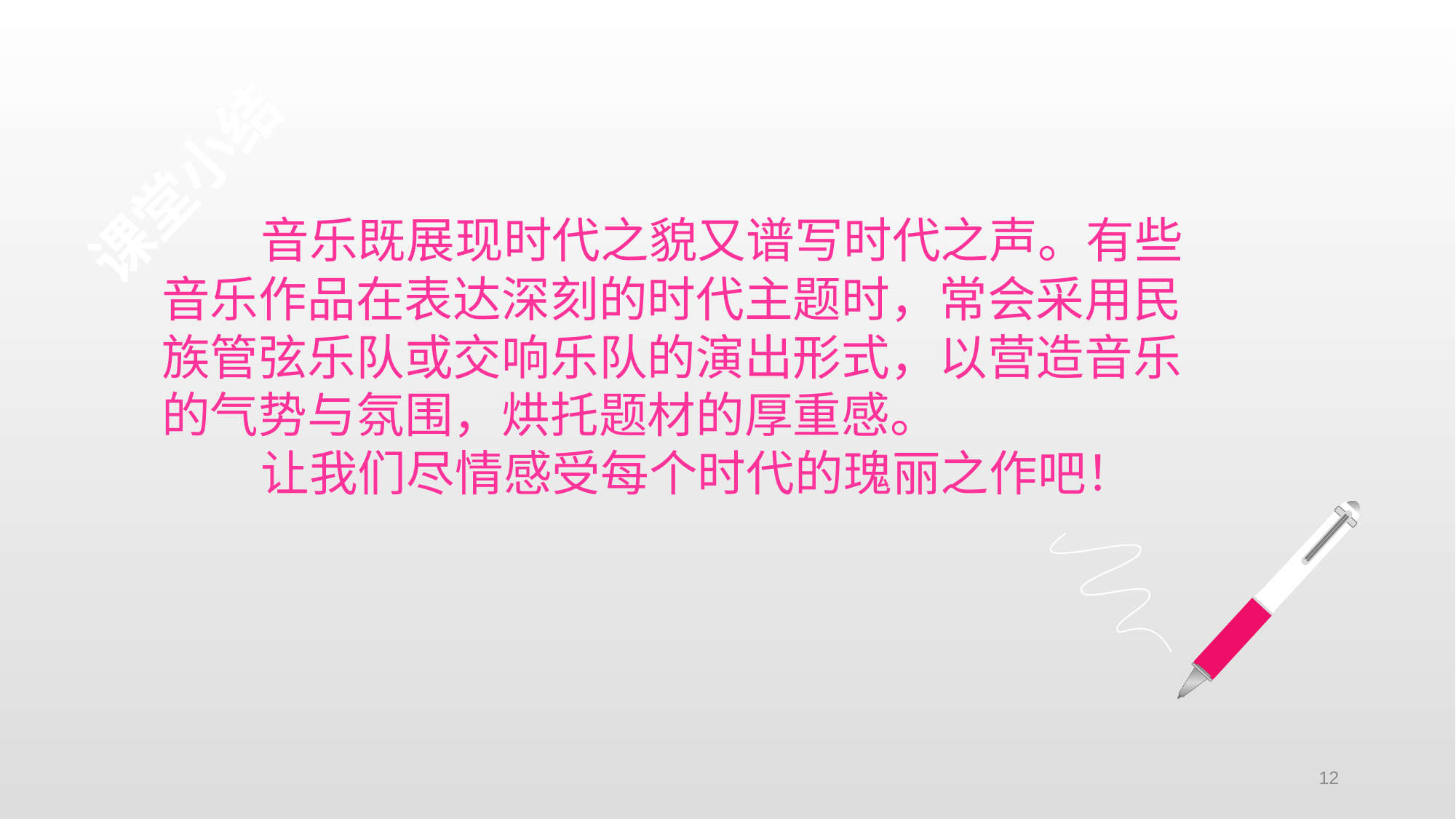

课堂小结
        音乐既展现时代之貌又谱写时代之声。有些音乐作品在表达深刻的时代主题时，常会采用民族管弦乐队或交响乐队的演出形式，以营造音乐的气势与氛围，烘托题材的厚重感。
        让我们尽情感受每个时代的瑰丽之作吧！

12